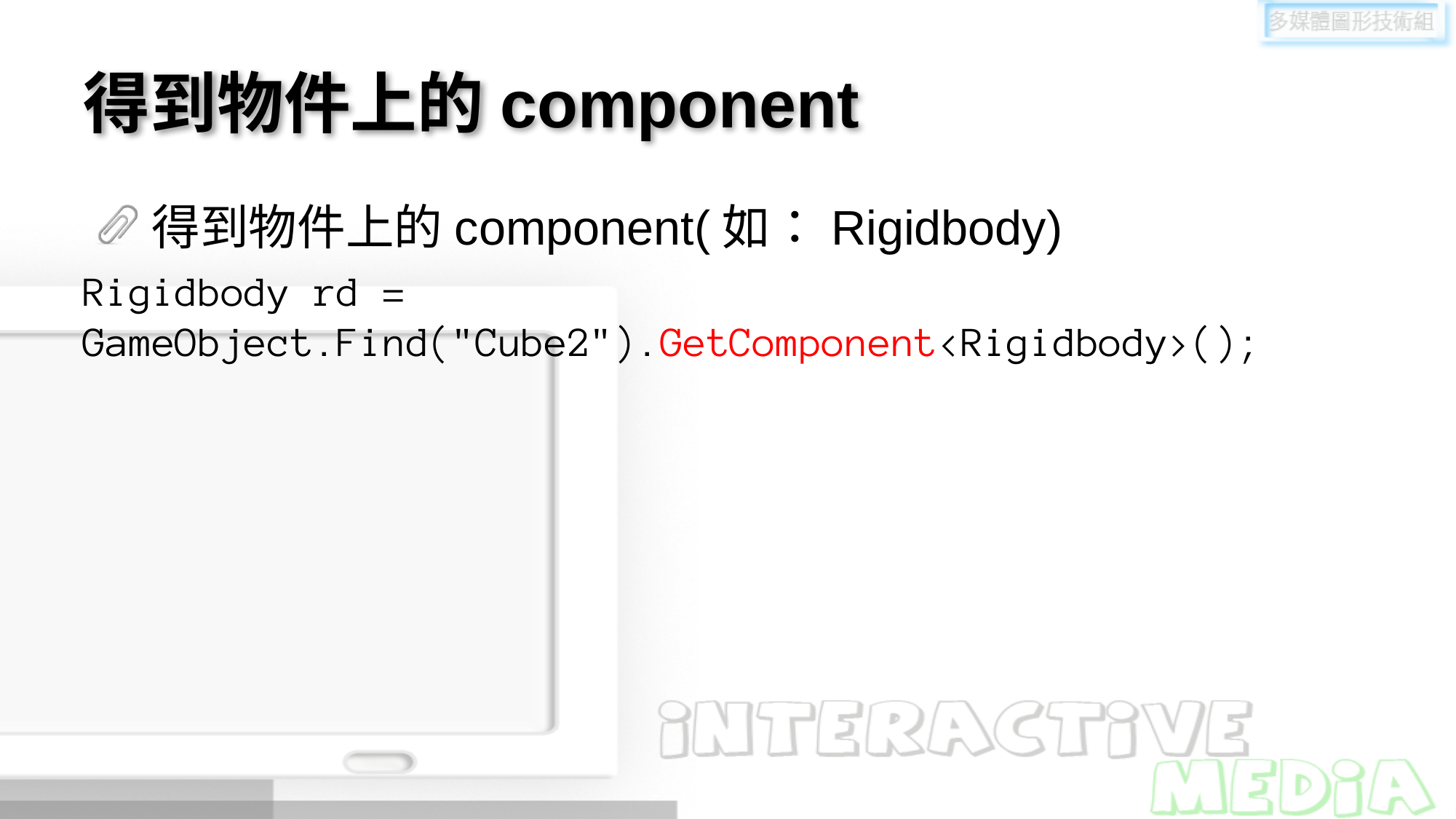

# 得到物件上的component
得到物件上的component(如：Rigidbody)
Rigidbody rd = GameObject.Find("Cube2").GetComponent<Rigidbody>();